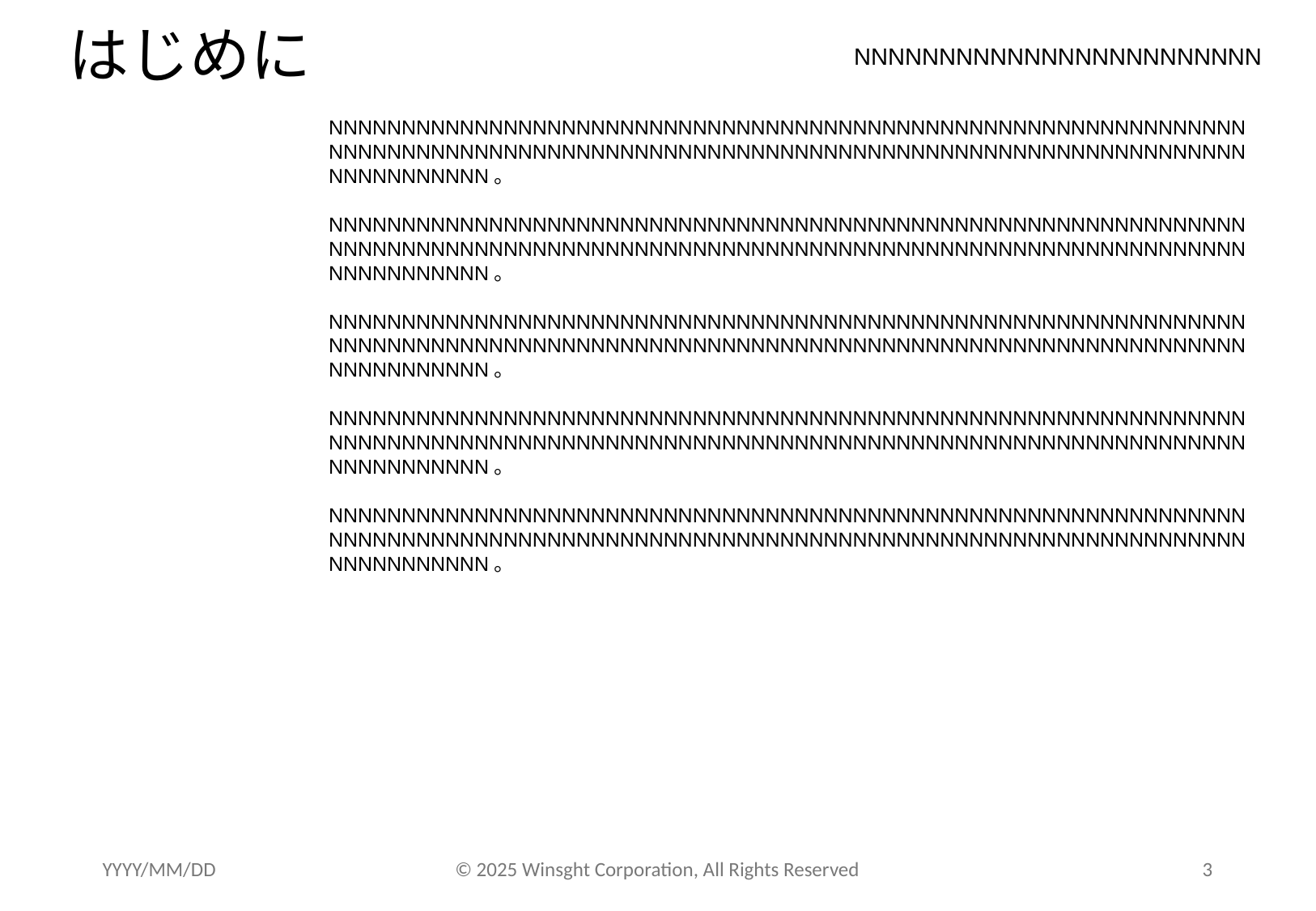

# はじめに
NNNNNNNNNNNNNNNNNNNNNNNN
NNNNNNNNNNNNNNNNNNNNNNNNNNNNNNNNNNNNNNNNNNNNNNNNNNNNNNNNNNNNNNNNNNNNNNNNNNNNNNNNNNNNNNNNNNNNNNNNNNNNNNNNNNNNNNNNNNNNNNNNNNNNNNNNNNNNNNNNN。

NNNNNNNNNNNNNNNNNNNNNNNNNNNNNNNNNNNNNNNNNNNNNNNNNNNNNNNNNNNNNNNNNNNNNNNNNNNNNNNNNNNNNNNNNNNNNNNNNNNNNNNNNNNNNNNNNNNNNNNNNNNNNNNNNNNNNNNNN。

NNNNNNNNNNNNNNNNNNNNNNNNNNNNNNNNNNNNNNNNNNNNNNNNNNNNNNNNNNNNNNNNNNNNNNNNNNNNNNNNNNNNNNNNNNNNNNNNNNNNNNNNNNNNNNNNNNNNNNNNNNNNNNNNNNNNNNNNN。

NNNNNNNNNNNNNNNNNNNNNNNNNNNNNNNNNNNNNNNNNNNNNNNNNNNNNNNNNNNNNNNNNNNNNNNNNNNNNNNNNNNNNNNNNNNNNNNNNNNNNNNNNNNNNNNNNNNNNNNNNNNNNNNNNNNNNNNNN。

NNNNNNNNNNNNNNNNNNNNNNNNNNNNNNNNNNNNNNNNNNNNNNNNNNNNNNNNNNNNNNNNNNNNNNNNNNNNNNNNNNNNNNNNNNNNNNNNNNNNNNNNNNNNNNNNNNNNNNNNNNNNNNNNNNNNNNNNN。

YYYY/MM/DD
© 2025 Winsght Corporation, All Rights Reserved
3